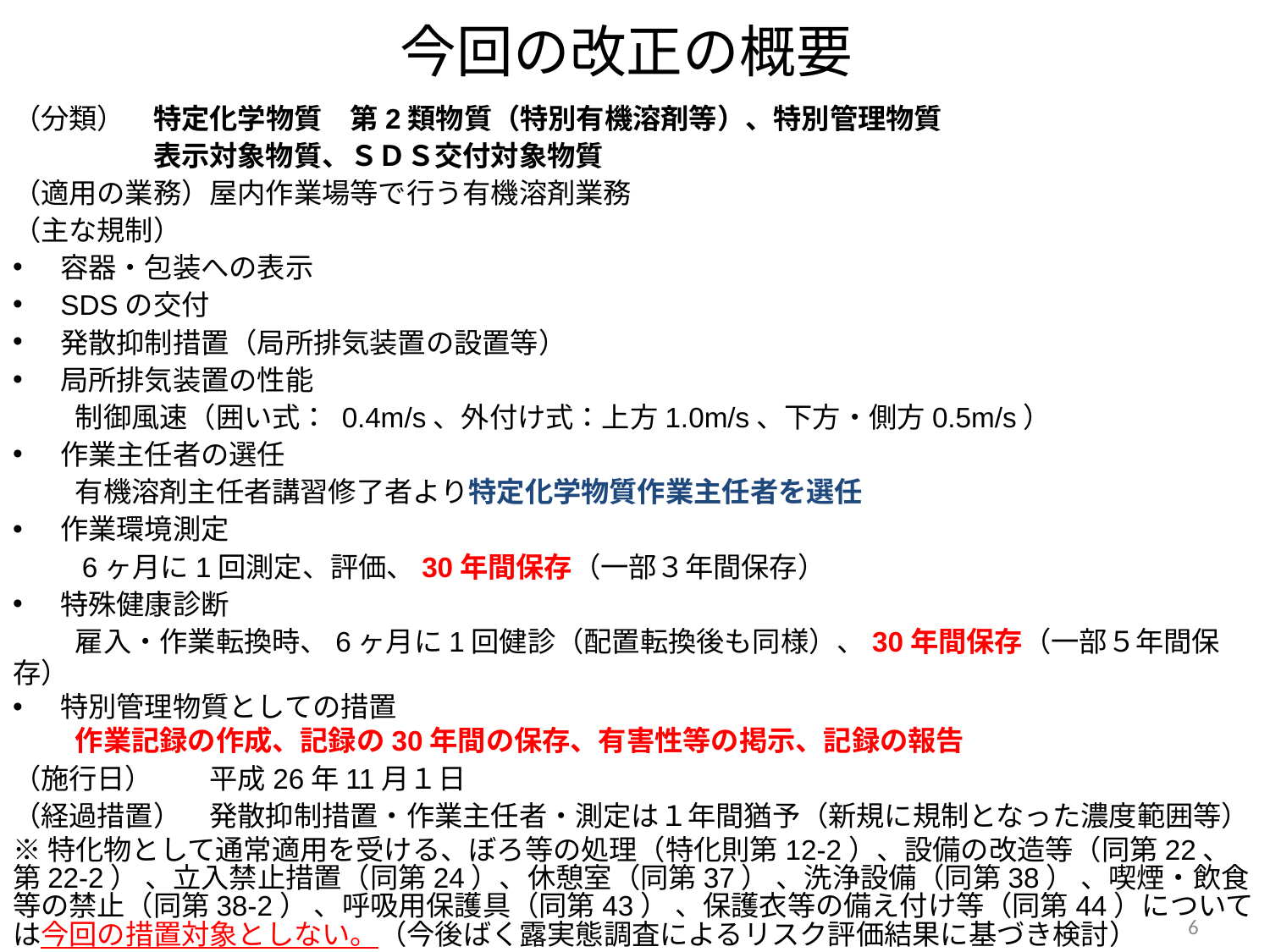

# 今回の改正の概要
（分類）　特定化学物質　第2類物質（特別有機溶剤等）、特別管理物質
　　　　　表示対象物質、ＳＤＳ交付対象物質
（適用の業務）屋内作業場等で行う有機溶剤業務
（主な規制）
容器・包装への表示
SDSの交付
発散抑制措置（局所排気装置の設置等）
局所排気装置の性能
　　 制御風速（囲い式： 0.4m/s、外付け式：上方1.0m/s、下方・側方0.5m/s）
作業主任者の選任
　　 有機溶剤主任者講習修了者より特定化学物質作業主任者を選任
作業環境測定
　　 6ヶ月に1回測定、評価、30年間保存（一部３年間保存）
特殊健康診断
　　 雇入・作業転換時、6ヶ月に1回健診（配置転換後も同様）、30年間保存（一部５年間保存）
特別管理物質としての措置
　　 作業記録の作成、記録の30年間の保存、有害性等の掲示、記録の報告
（施行日）　　平成26年11月１日
（経過措置）　発散抑制措置・作業主任者・測定は１年間猶予（新規に規制となった濃度範囲等）
※特化物として通常適用を受ける、ぼろ等の処理（特化則第12-2）、設備の改造等（同第22、第22-2） 、立入禁止措置（同第24）、休憩室（同第37） 、洗浄設備（同第38） 、喫煙・飲食等の禁止（同第38-2） 、呼吸用保護具（同第43） 、保護衣等の備え付け等（同第44）については今回の措置対象としない。（今後ばく露実態調査によるリスク評価結果に基づき検討）
6